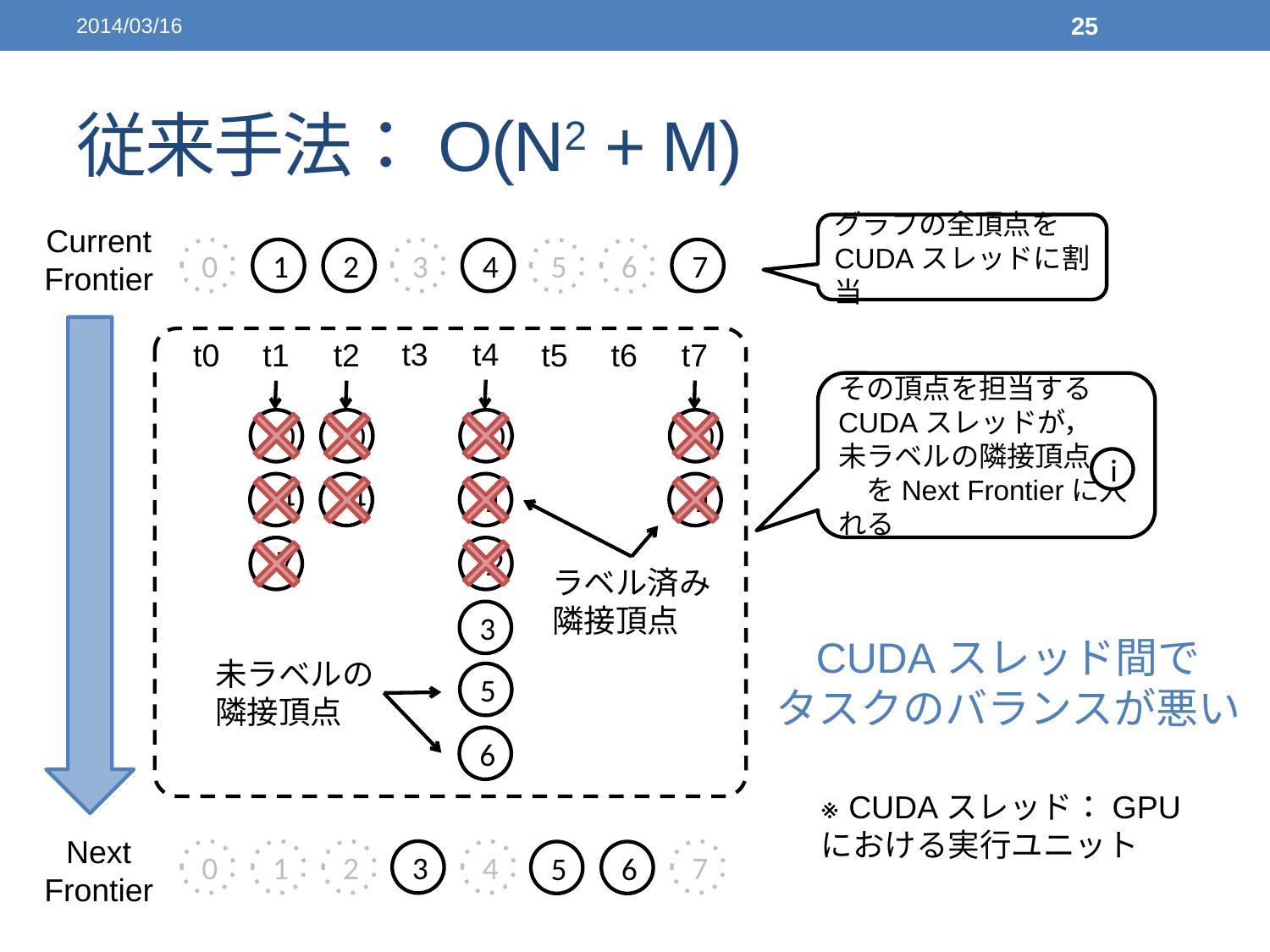

2014/03/16
25
# 従来手法：O(N2 + M)
Current
Frontier
グラフの全頂点をCUDAスレッドに割当
0
1
2
3
4
7
5
6

t3
t4
t5
t6
t7
t0
t1
t2
その頂点を担当するCUDAスレッドが，
未ラベルの隣接頂点　 　をNext Frontierに入れる
i

０
０
０
０

４
４
１
１
ラベル済み
隣接頂点
未ラベルの
隣接頂点

７
２
3
CUDAスレッド間で
タスクのバランスが悪い
5
6
※ CUDAスレッド：GPUにおける実行ユニット
Next
Frontier
0
1
2
3
4
7
5
6